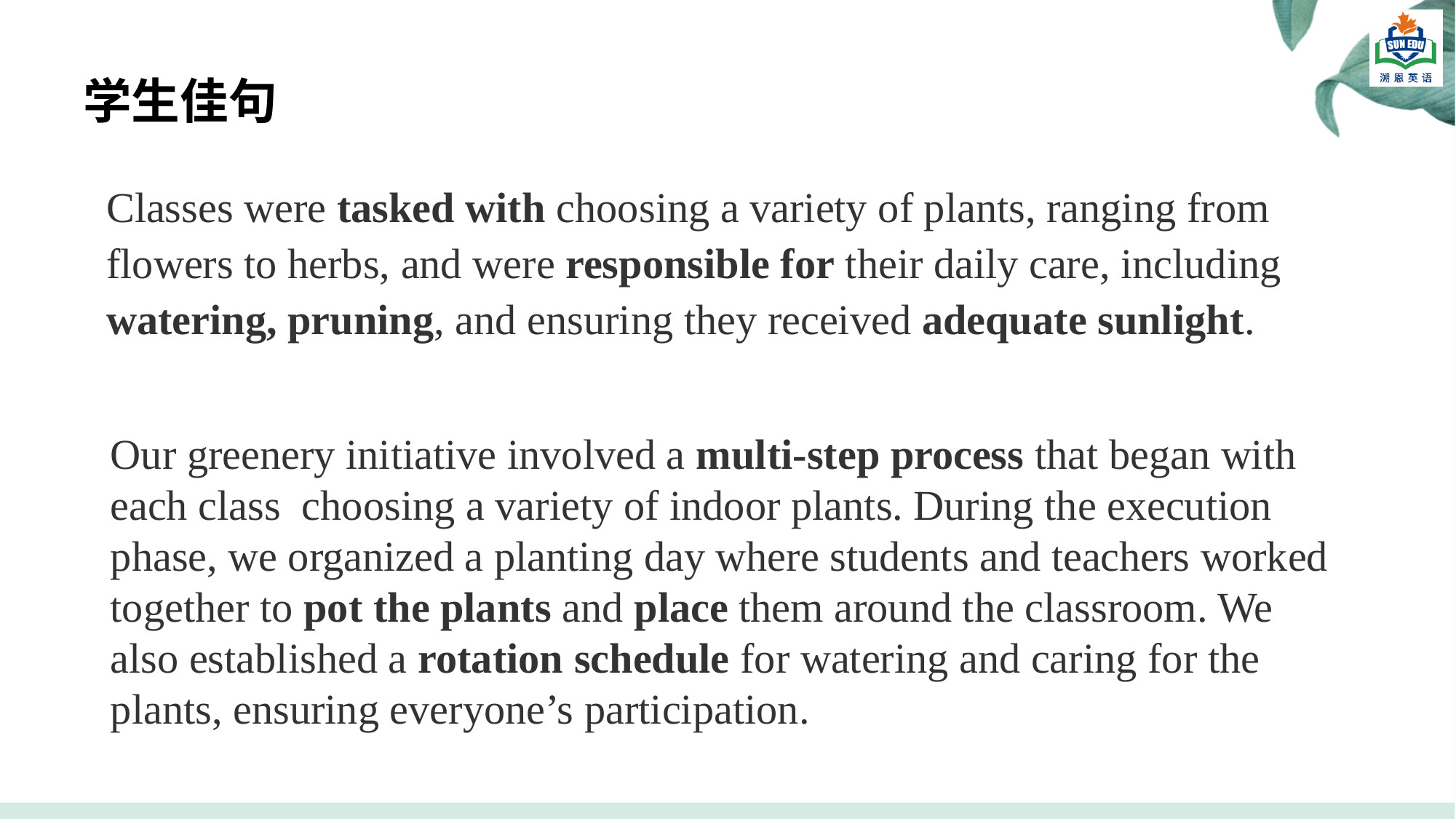

# 学生佳句
Classes were tasked with choosing a variety of plants, ranging from flowers to herbs, and were responsible for their daily care, including watering, pruning, and ensuring they received adequate sunlight.
Our greenery initiative involved a multi-step process that began with each class  choosing a variety of indoor plants. During the execution phase, we organized a planting day where students and teachers worked together to pot the plants and place them around the classroom. We also established a rotation schedule for watering and caring for the plants, ensuring everyone’s participation.